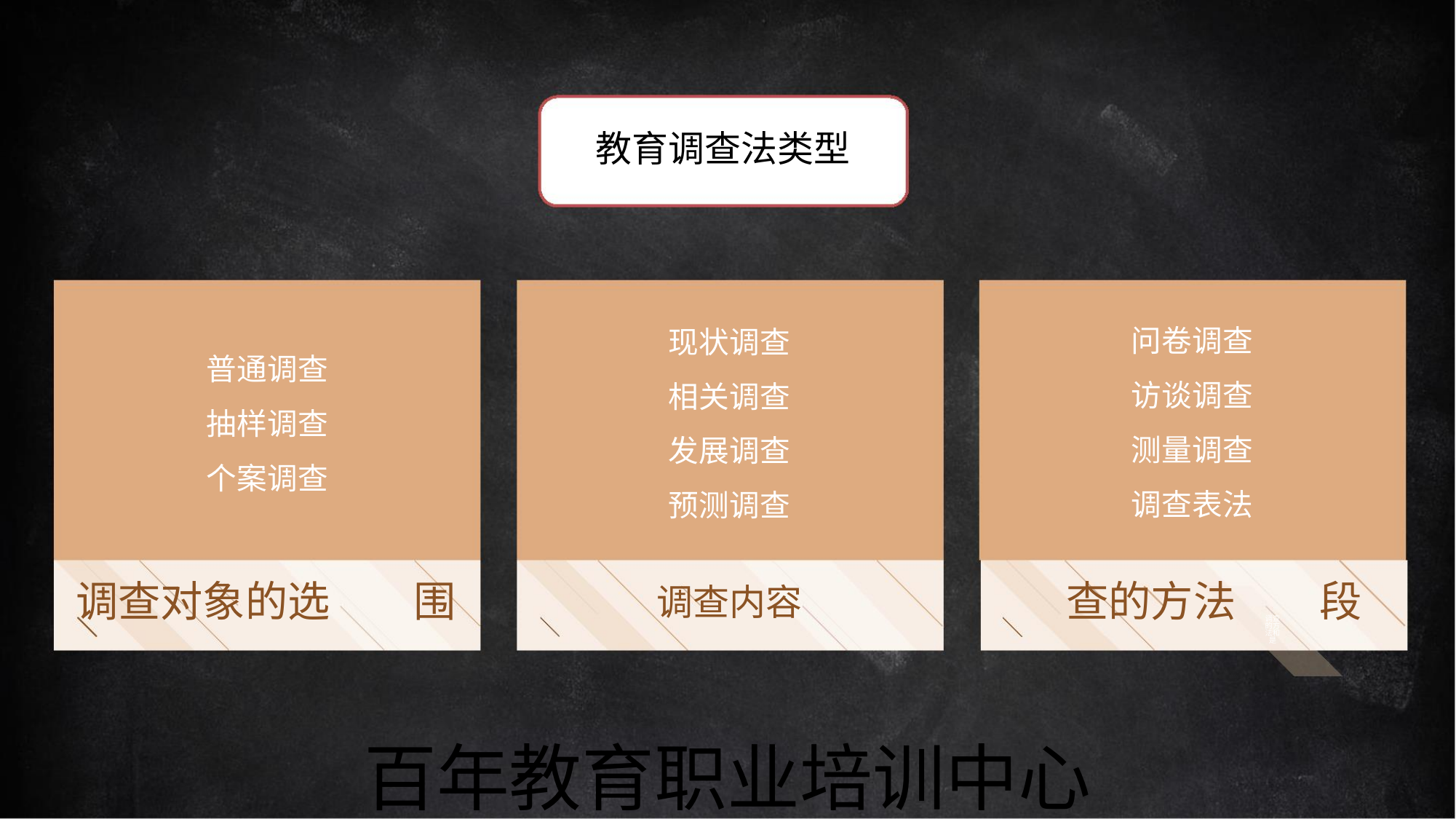

教育调查法类型
问卷调查
访谈调查
测量调查
调查表法
现状调查
相关调查
发展调查
预测调查
普通调查
抽样调查
个案调查
调查对象的选 围
查的方法 段
调查内容
调查
的方
法和
是
百年教育职业培训中心